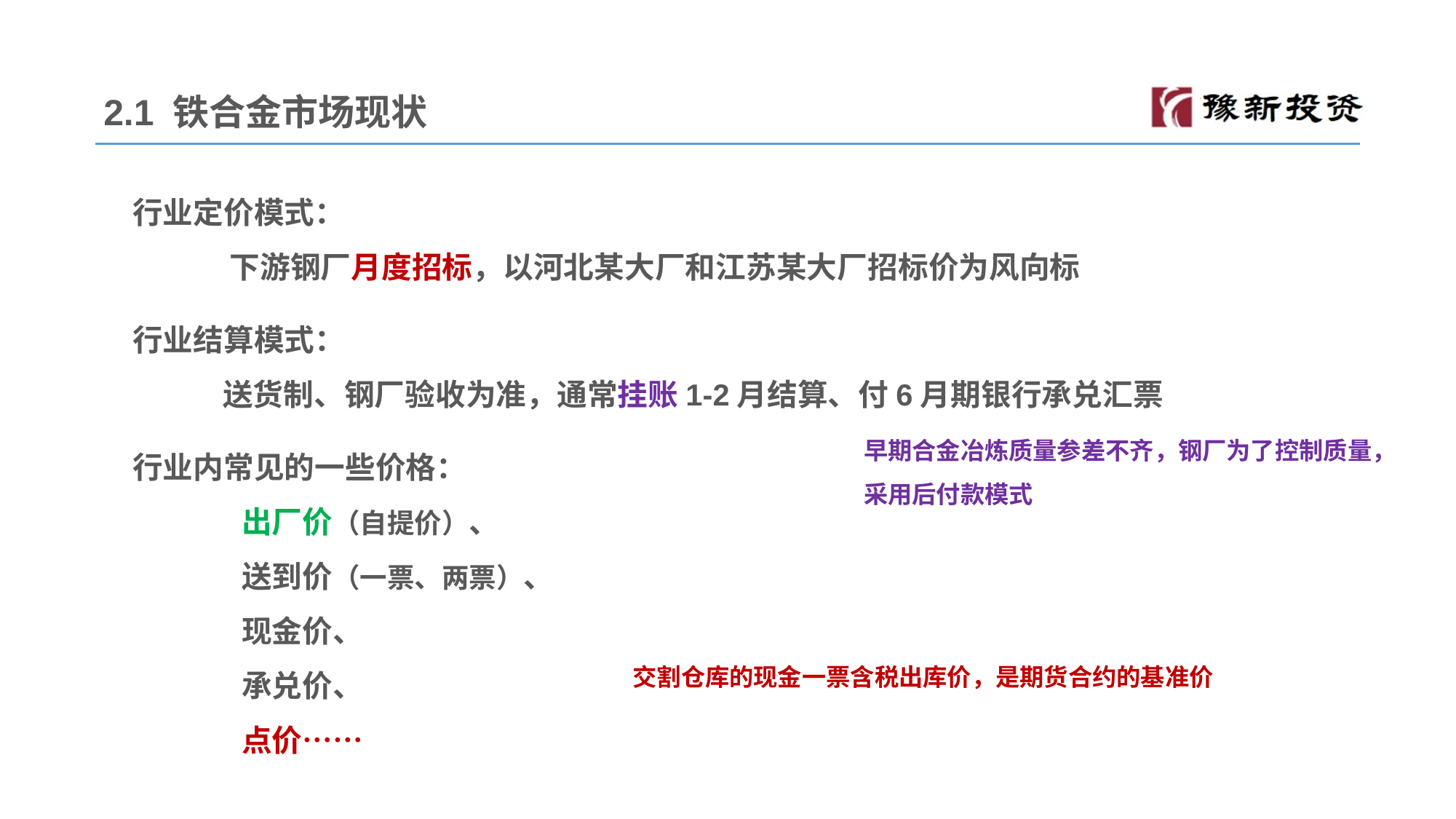

2.1 铁合金市场现状
行业定价模式：
             下游钢厂月度招标，以河北某大厂和江苏某大厂招标价为风向标
行业结算模式：
            送货制、钢厂验收为准，通常挂账1-2月结算、付6月期银行承兑汇票
行业内常见的一些价格：
出厂价（自提价）、
送到价（一票、两票）、
现金价、
承兑价、
点价……

早期合金冶炼质量参差不齐，钢厂为了控制质量，采用后付款模式
交割仓库的现金一票含税出库价，是期货合约的基准价